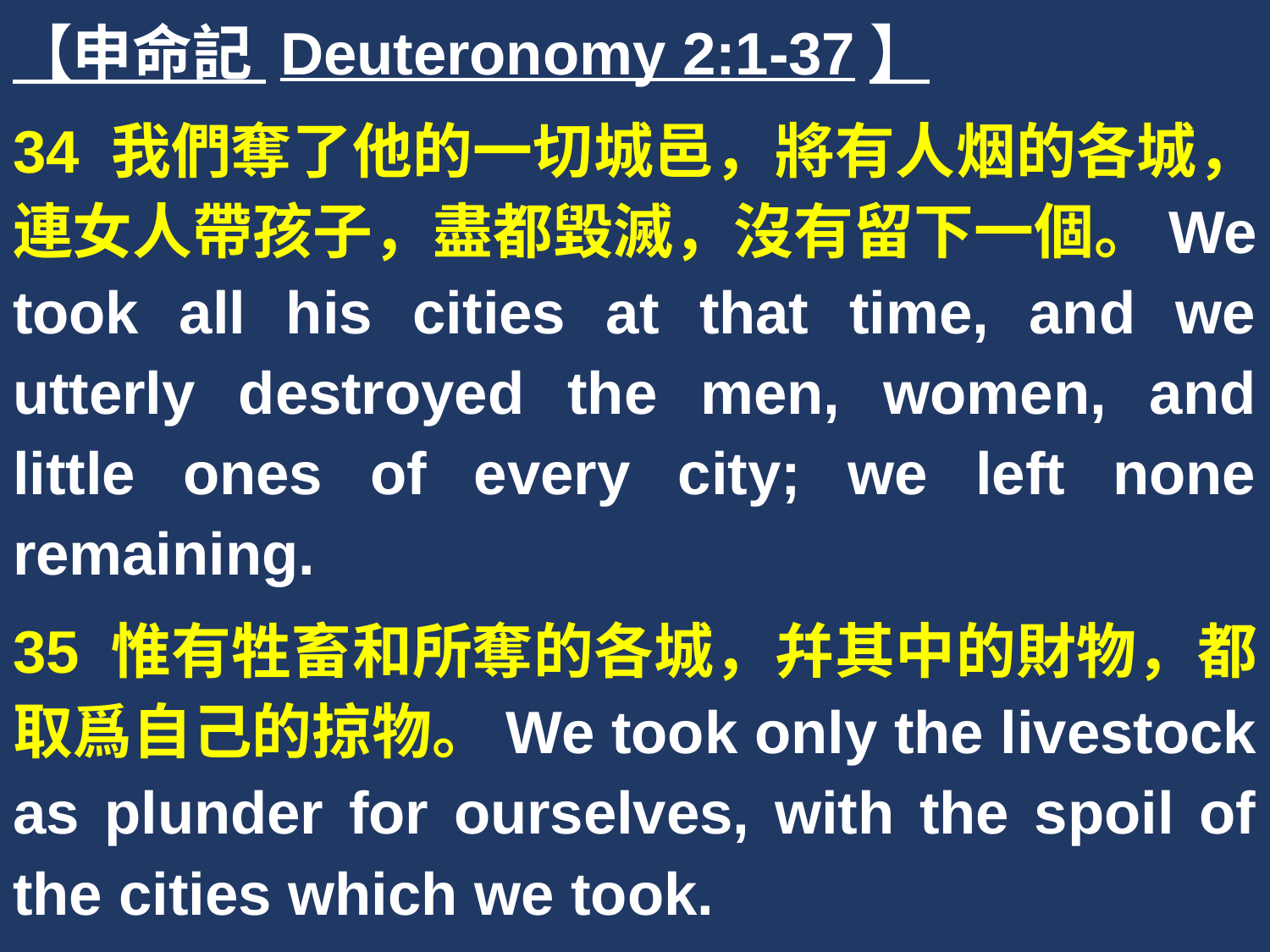

【申命記 Deuteronomy 2:1-37】
34 我們奪了他的一切城邑，將有人烟的各城，連女人帶孩子，盡都毀滅，沒有留下一個。We took all his cities at that time, and we utterly destroyed the men, women, and little ones of every city; we left none remaining.
35 惟有牲畜和所奪的各城，幷其中的財物，都取爲自己的掠物。We took only the livestock as plunder for ourselves, with the spoil of the cities which we took.